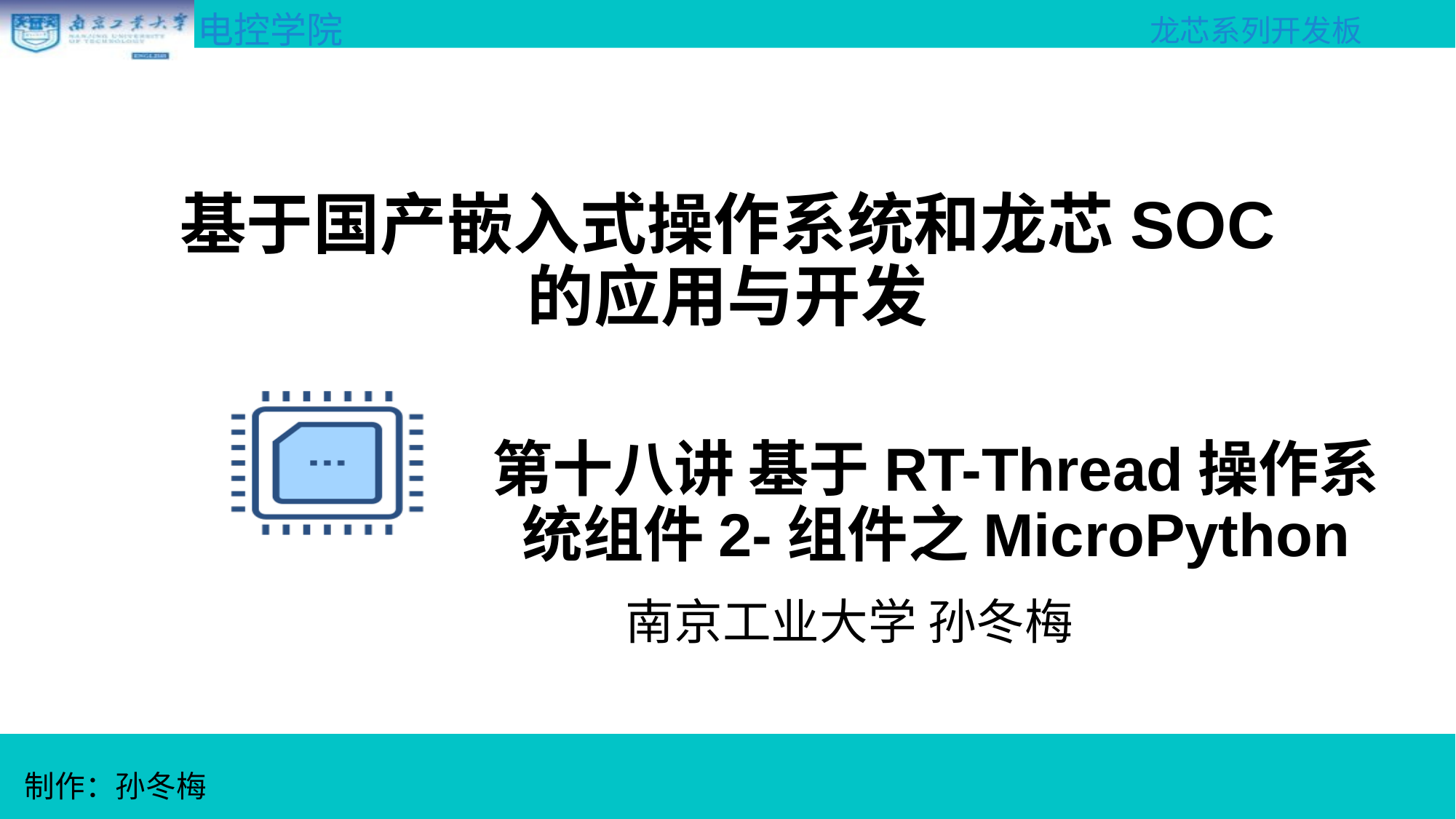

基于国产嵌入式操作系统和龙芯SOC
的应用与开发
第十八讲 基于RT-Thread操作系统组件2-组件之MicroPython
南京工业大学 孙冬梅